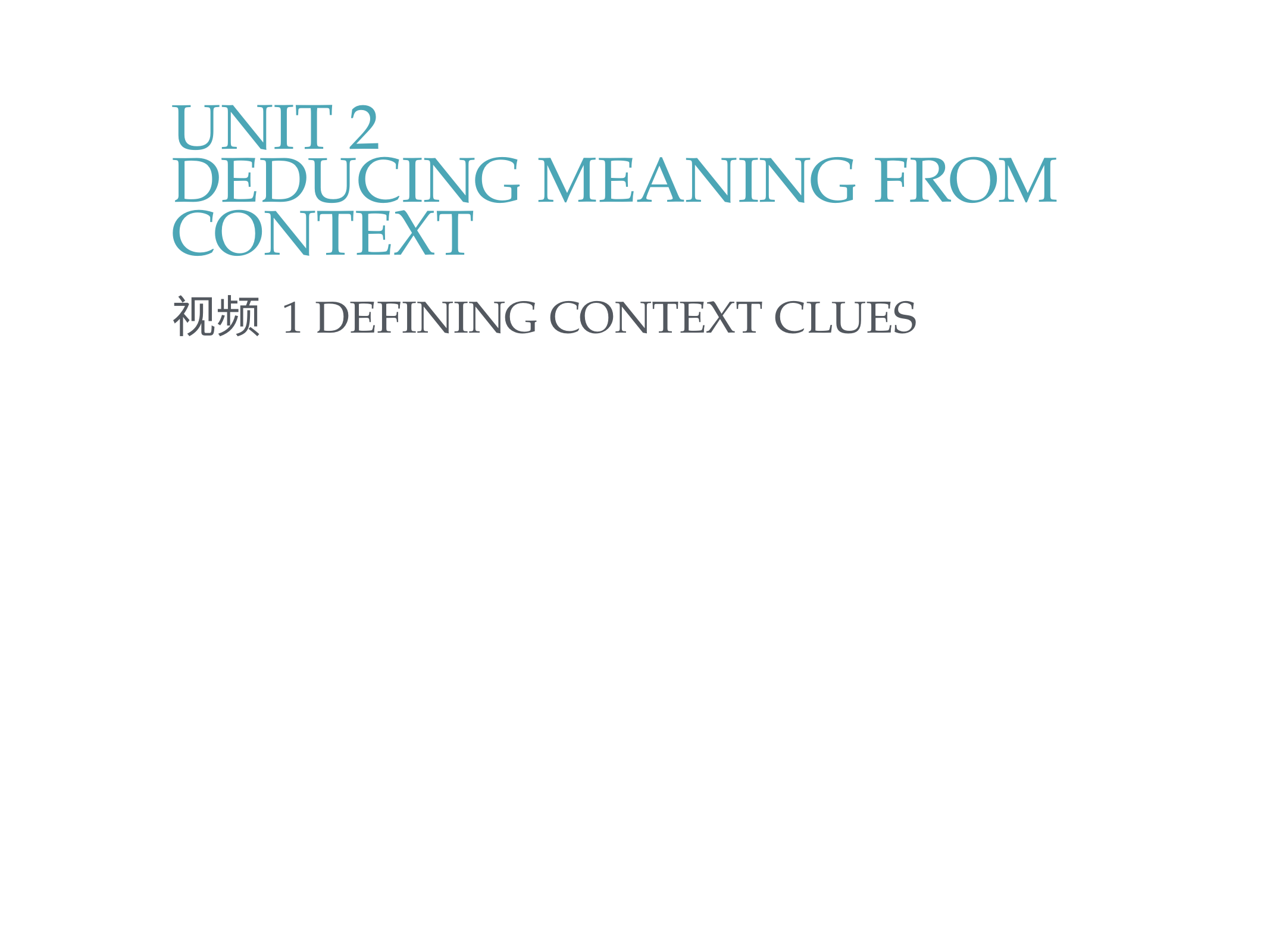

Unit 2
Deducing Meaning from Context

视频 1 Defining Context Clues